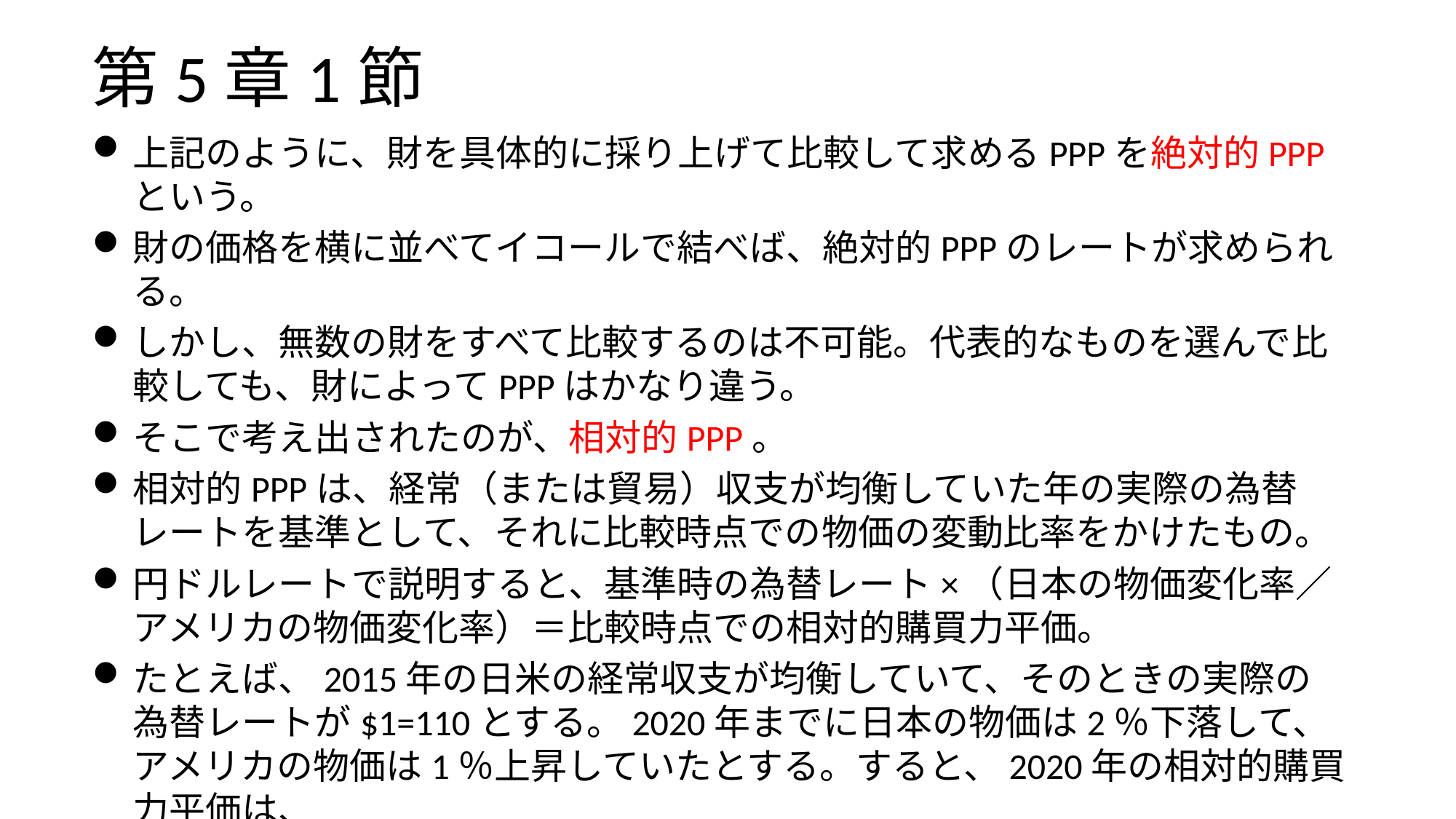

# 第5章1節
上記のように、財を具体的に採り上げて比較して求めるPPPを絶対的PPPという。
財の価格を横に並べてイコールで結べば、絶対的PPPのレートが求められる。
しかし、無数の財をすべて比較するのは不可能。代表的なものを選んで比較しても、財によってPPPはかなり違う。
そこで考え出されたのが、相対的PPP。
相対的PPPは、経常（または貿易）収支が均衡していた年の実際の為替レートを基準として、それに比較時点での物価の変動比率をかけたもの。
円ドルレートで説明すると、基準時の為替レート×（日本の物価変化率／アメリカの物価変化率）＝比較時点での相対的購買力平価。
たとえば、2015年の日米の経常収支が均衡していて、そのときの実際の為替レートが$1=110とする。2020年までに日本の物価は2％下落して、アメリカの物価は1％上昇していたとする。すると、2020年の相対的購買力平価は、
　　110×（0.98／1.01） ということになる。